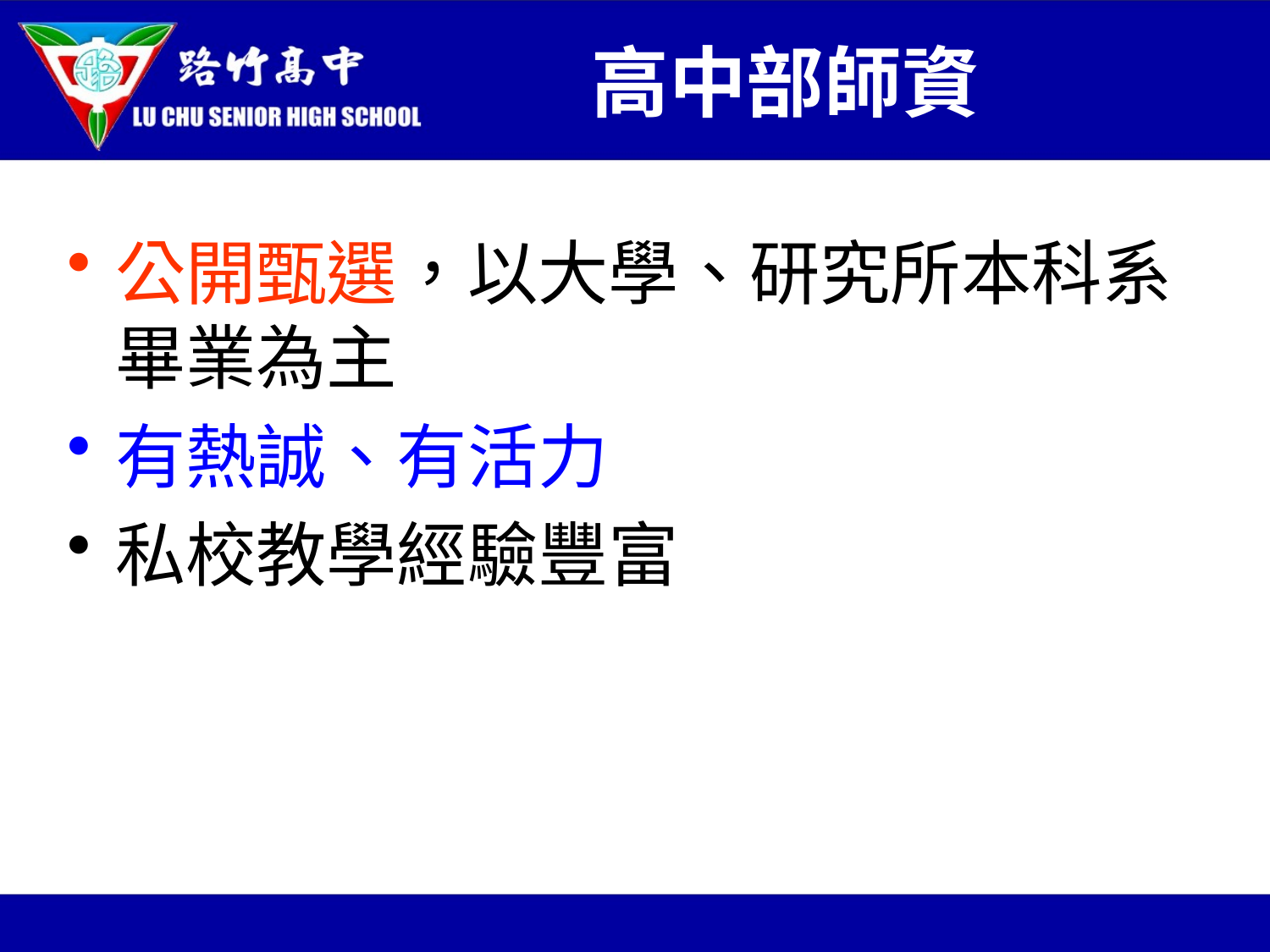

# 高中部師資
公開甄選，以大學、研究所本科系畢業為主
有熱誠、有活力
私校教學經驗豐富